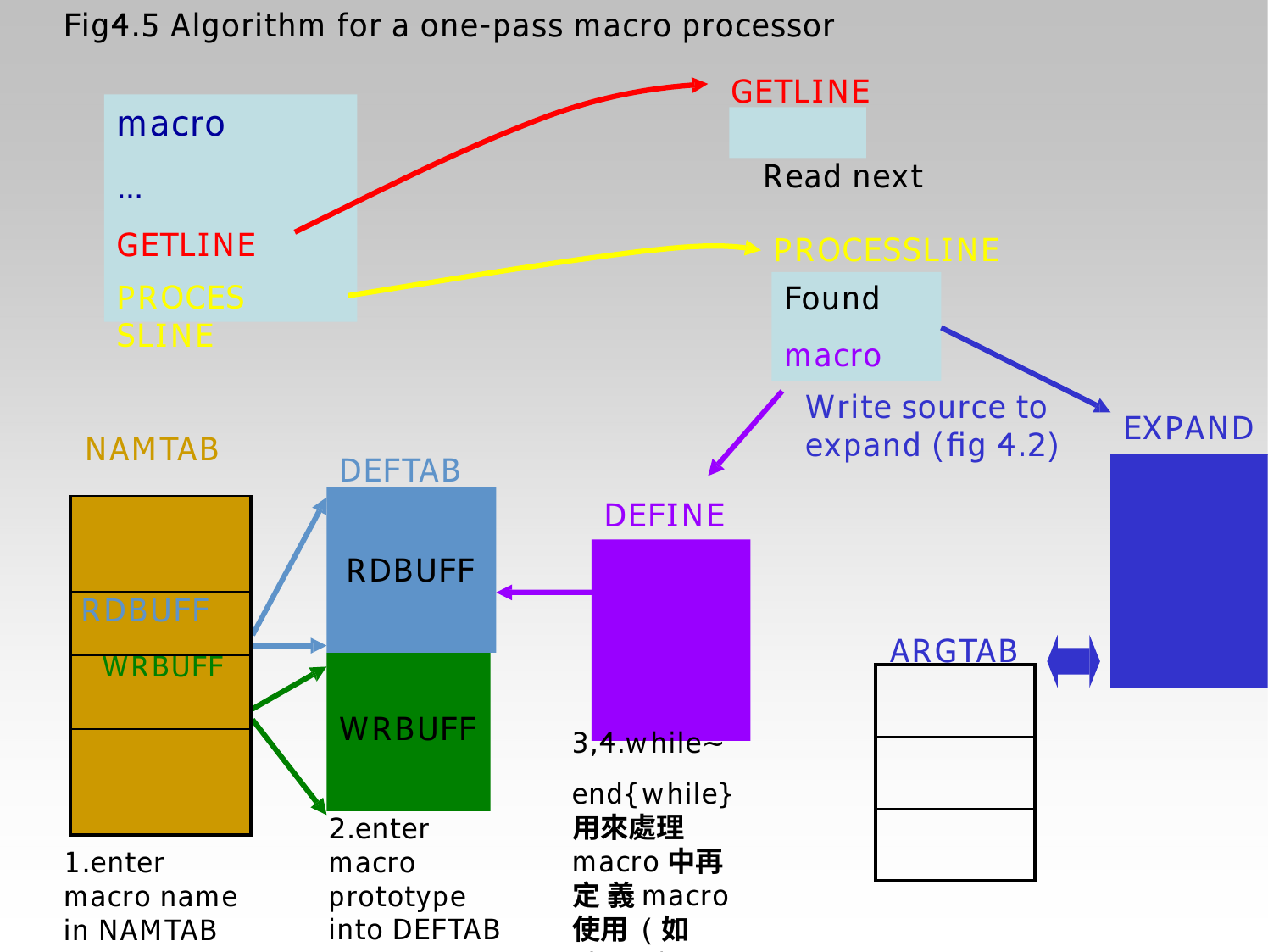

Fig4.5 Algorithm for a one-pass macro processor
GETLINE

macro
… GETLINE
PROCESSLINE

Read next
PROCESSLINE

Found macro

Write source to expand (fig 4.2)

EXPAND
NAMTAB
DEFTAB

DEFINE
|  |
| --- |
| RDBUFF |
| WRBUFF |
|  |

RDBUFF

ARGTAB

|  |
| --- |
|  |
|  |

WRBUFF

3,4.while~
end{while} 用來處理 macro中再定 義macro使用 (如Fig4.3)
2.enter macro prototype into DEFTAB
1.enter macro name in NAMTAB